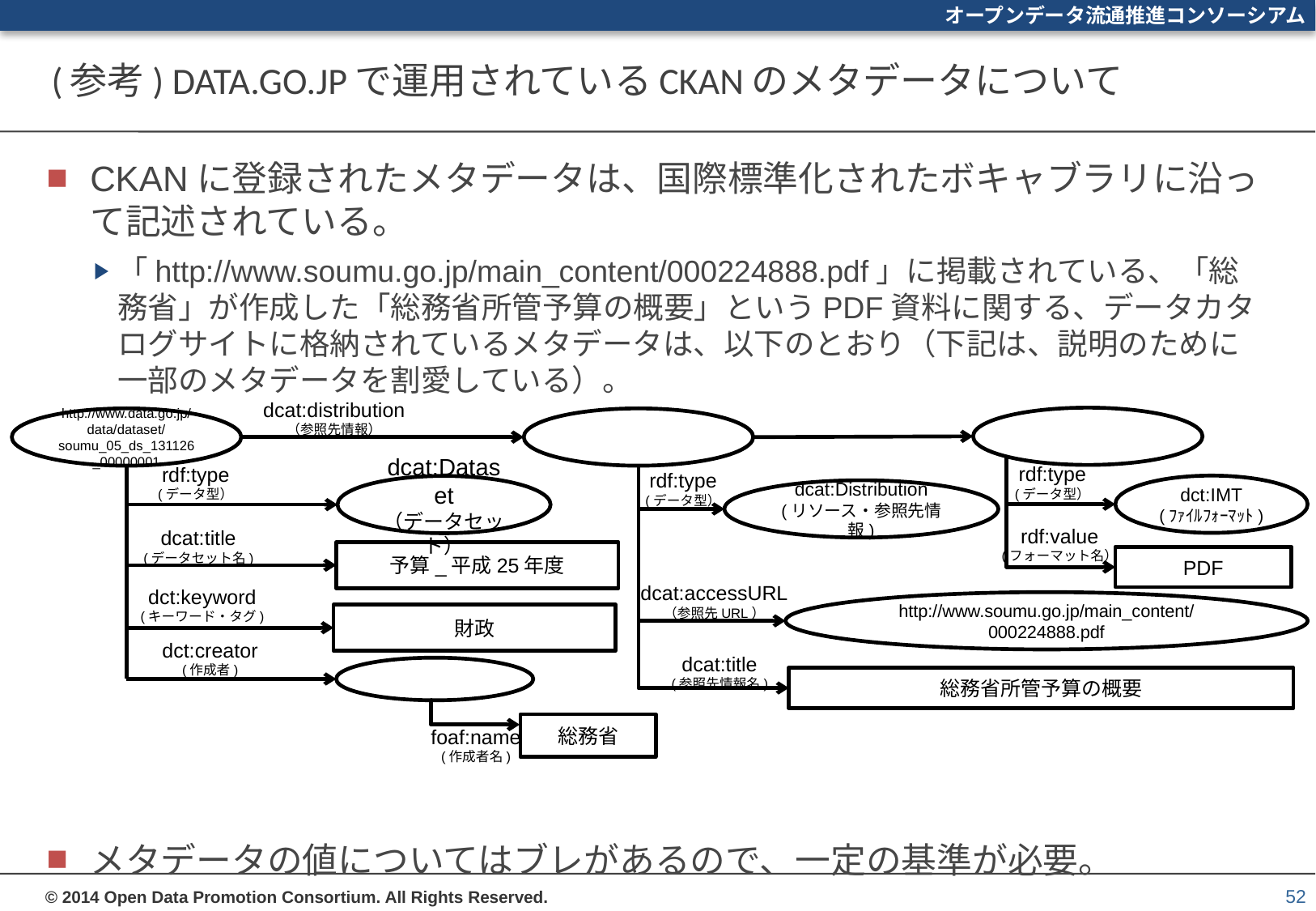

# (参考) DATA.GO.JPで運用されているCKANのメタデータについて
CKANに登録されたメタデータは、国際標準化されたボキャブラリに沿って記述されている。
「http://www.soumu.go.jp/main_content/000224888.pdf」に掲載されている、「総務省」が作成した「総務省所管予算の概要」というPDF資料に関する、データカタログサイトに格納されているメタデータは、以下のとおり（下記は、説明のために一部のメタデータを割愛している）。

メタデータの値についてはブレがあるので、一定の基準が必要。

dcat:distribution
（参照先情報）

http://www.data.go.jp/data/dataset/soumu_05_ds_131126_00000001

rdf:type
(データ型）
rdf:type
(データ型）
rdf:type
(データ型）
dct:IMT
(ﾌｧｲﾙﾌｫｰﾏｯﾄ)
dcat:Dataset
（データセット）
dcat:Distribution
(リソース・参照先情報)
rdf:value
(フォーマット名）
dcat:title
(データセット名)
予算_平成25年度
PDF
dcat:accessURL
（参照先URL）
dct:keyword
(キーワード・タグ)
http://www.soumu.go.jp/main_content/
000224888.pdf
財政
dct:creator
(作成者)
dcat:title
(参照先情報名)

総務省所管予算の概要
総務省
foaf:name
(作成者名)
52